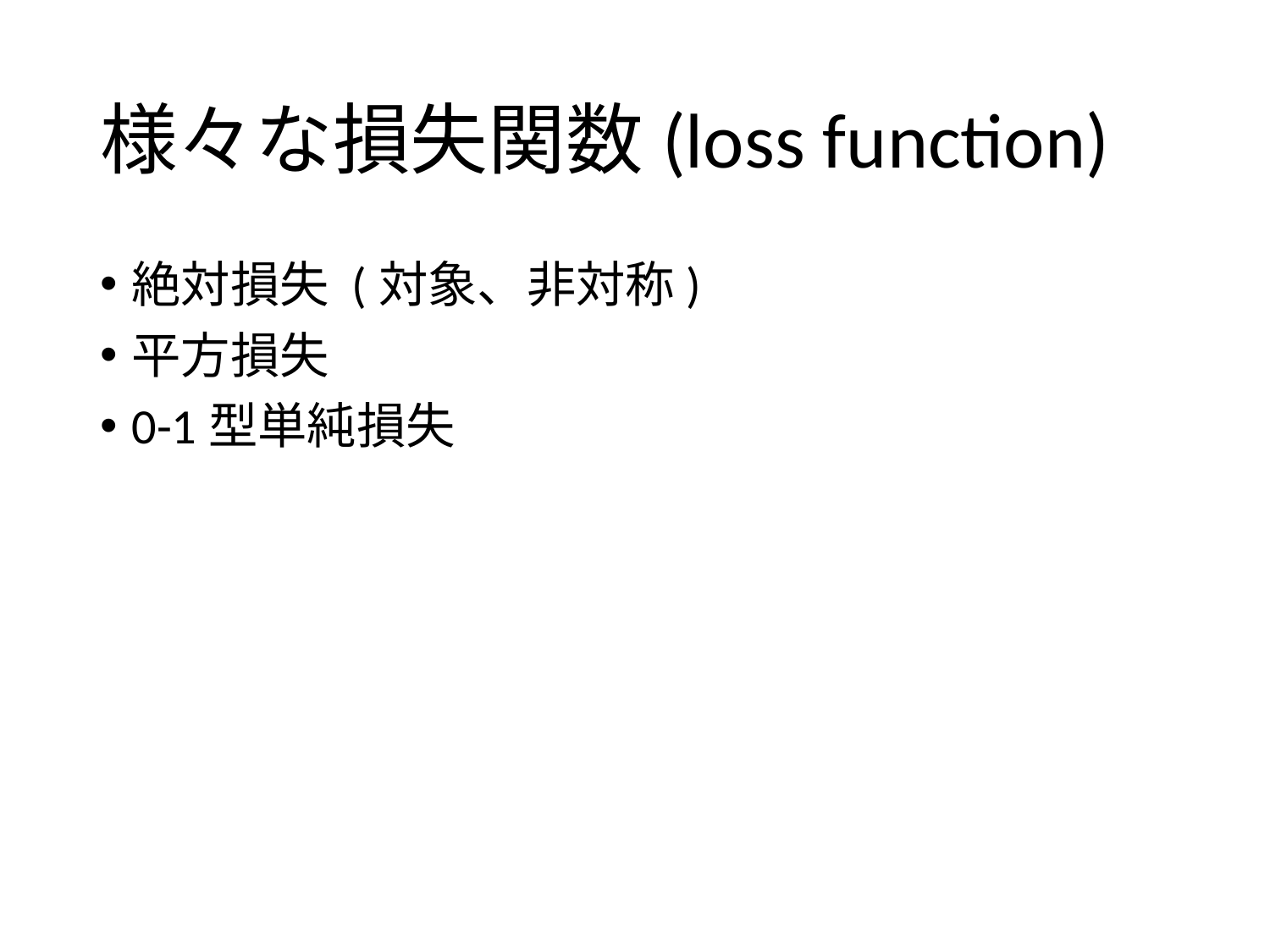

# 様々な損失関数(loss function)
絶対損失 (対象、非対称)
平方損失
0-1型単純損失